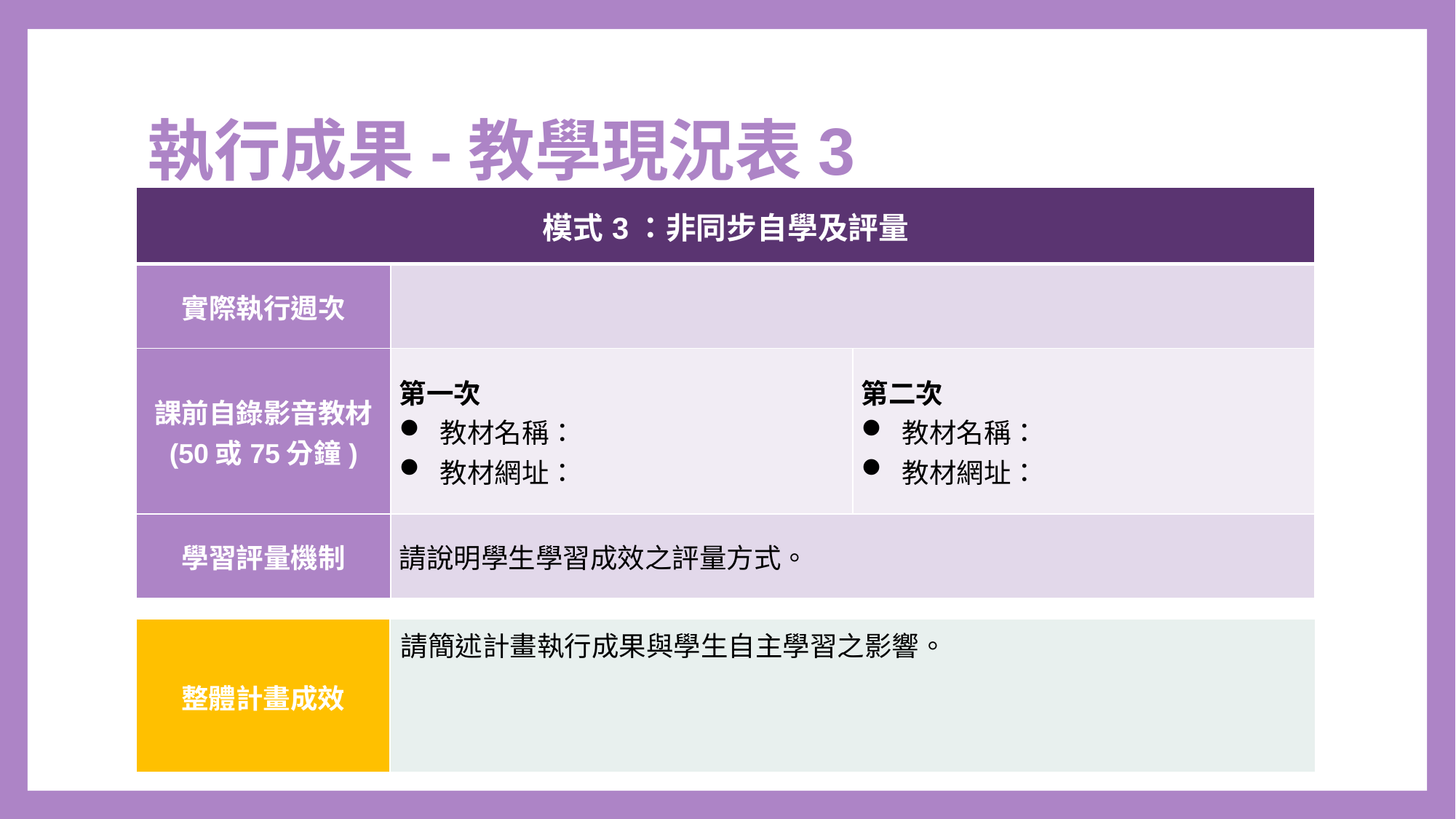

# 執行成果-教學現況表3
| 模式3：非同步自學及評量 |  |  |
| --- | --- | --- |
| 實際執行週次 |  |  |
| 課前自錄影音教材 (50或75分鐘) | 第一次 教材名稱： 教材網址： | 第二次 教材名稱： 教材網址： |
| 學習評量機制 | 請說明學生學習成效之評量方式。 |  |
| 整體計畫成效 | 請簡述計畫執行成果與學生自主學習之影響。 |
| --- | --- |